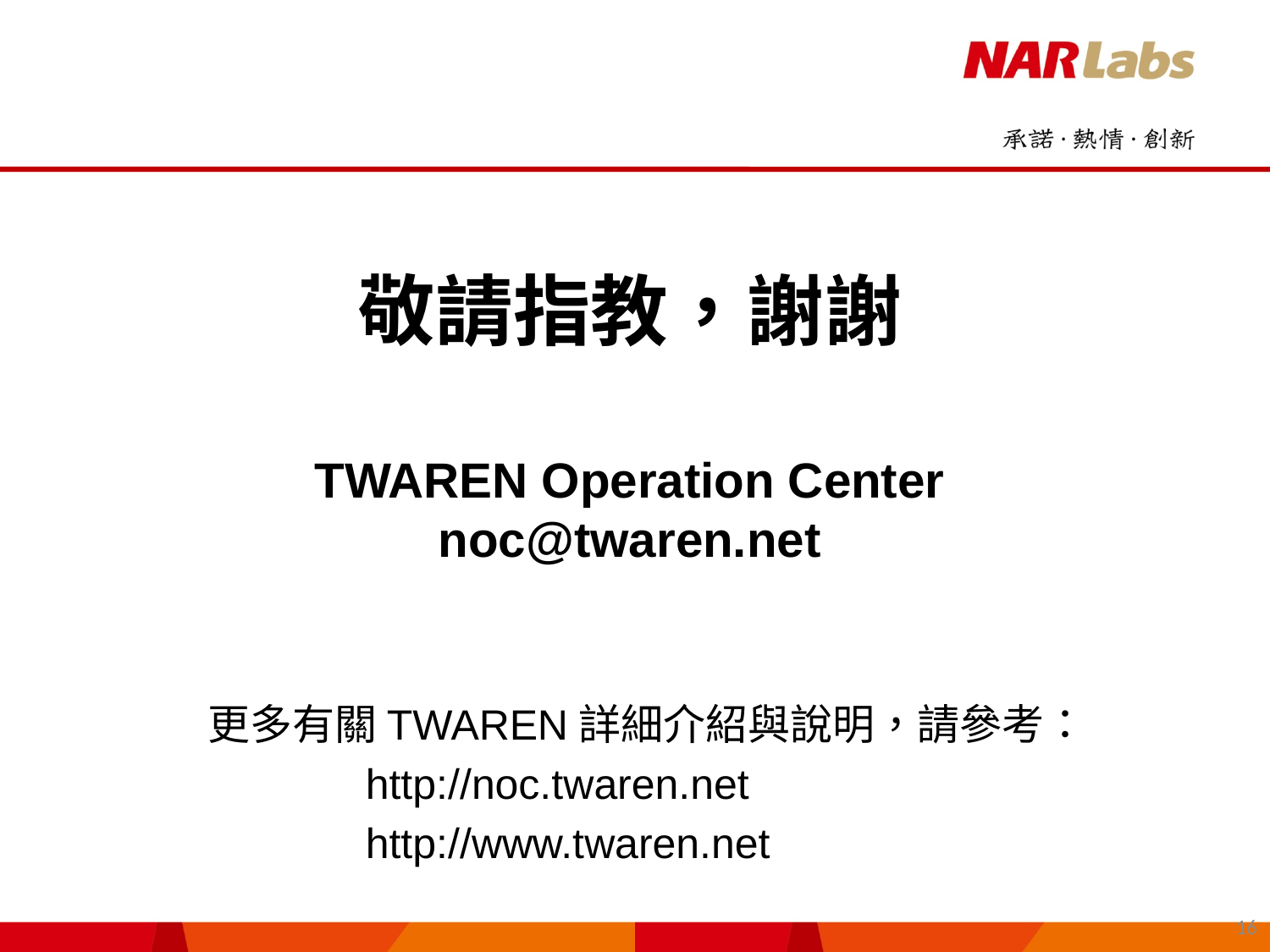

敬請指教，謝謝

TWAREN Operation Center
noc@twaren.net
更多有關TWAREN詳細介紹與說明，請參考：
        http://noc.twaren.net
        http://www.twaren.net
16